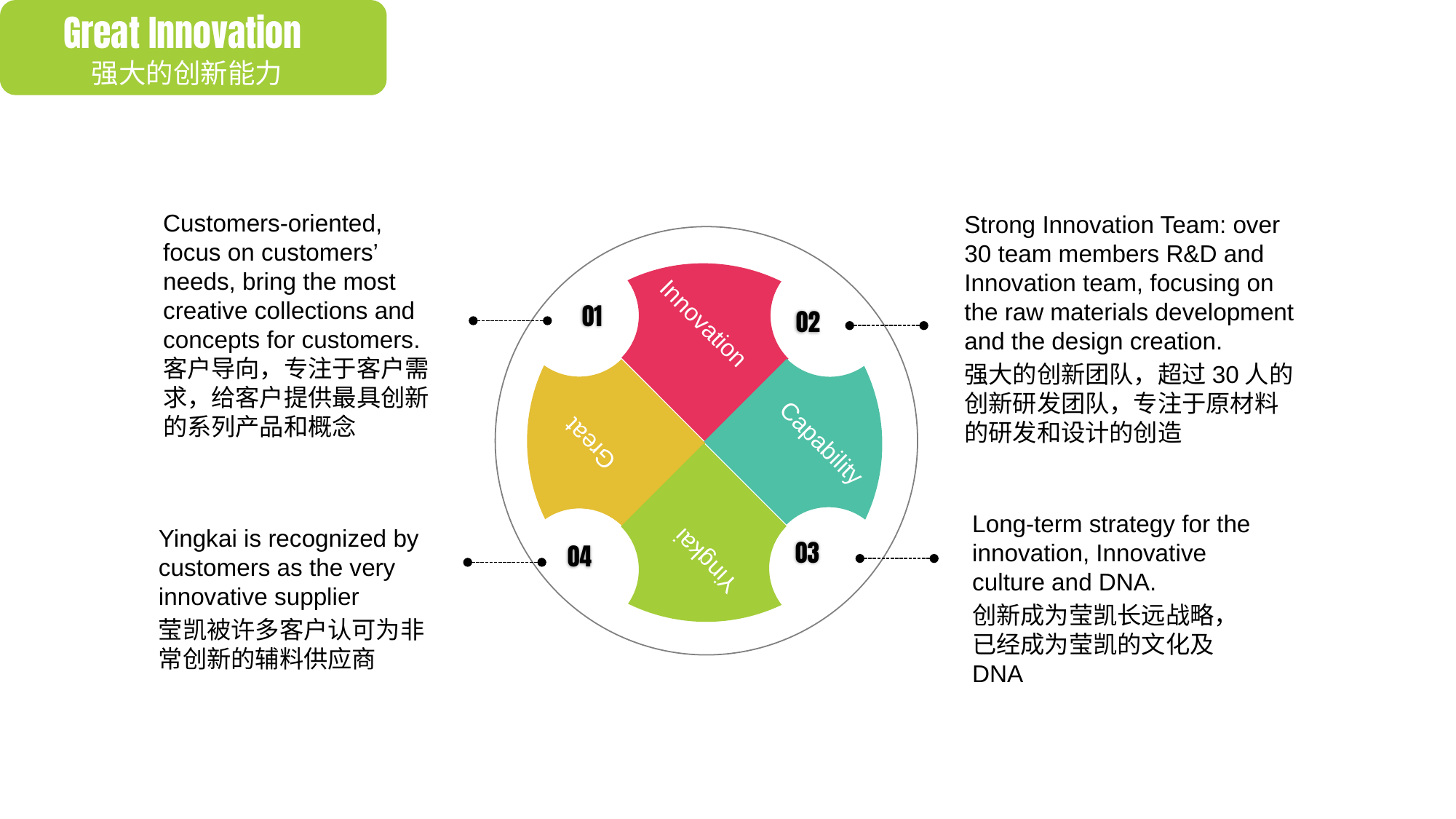

Great Innovation
强大的创新能力
Customers-oriented, focus on customers’ needs, bring the most creative collections and concepts for customers.
客户导向，专注于客户需求，给客户提供最具创新的系列产品和概念
Strong Innovation Team: over 30 team members R&D and Innovation team, focusing on the raw materials development and the design creation.
强大的创新团队，超过30人的创新研发团队，专注于原材料的研发和设计的创造

Innovation
Capability
Great
Yingkai
01
02
Long-term strategy for the innovation, Innovative culture and DNA.
创新成为莹凯长远战略，已经成为莹凯的文化及DNA
Yingkai is recognized by customers as the very innovative supplier
莹凯被许多客户认可为非常创新的辅料供应商
03
04